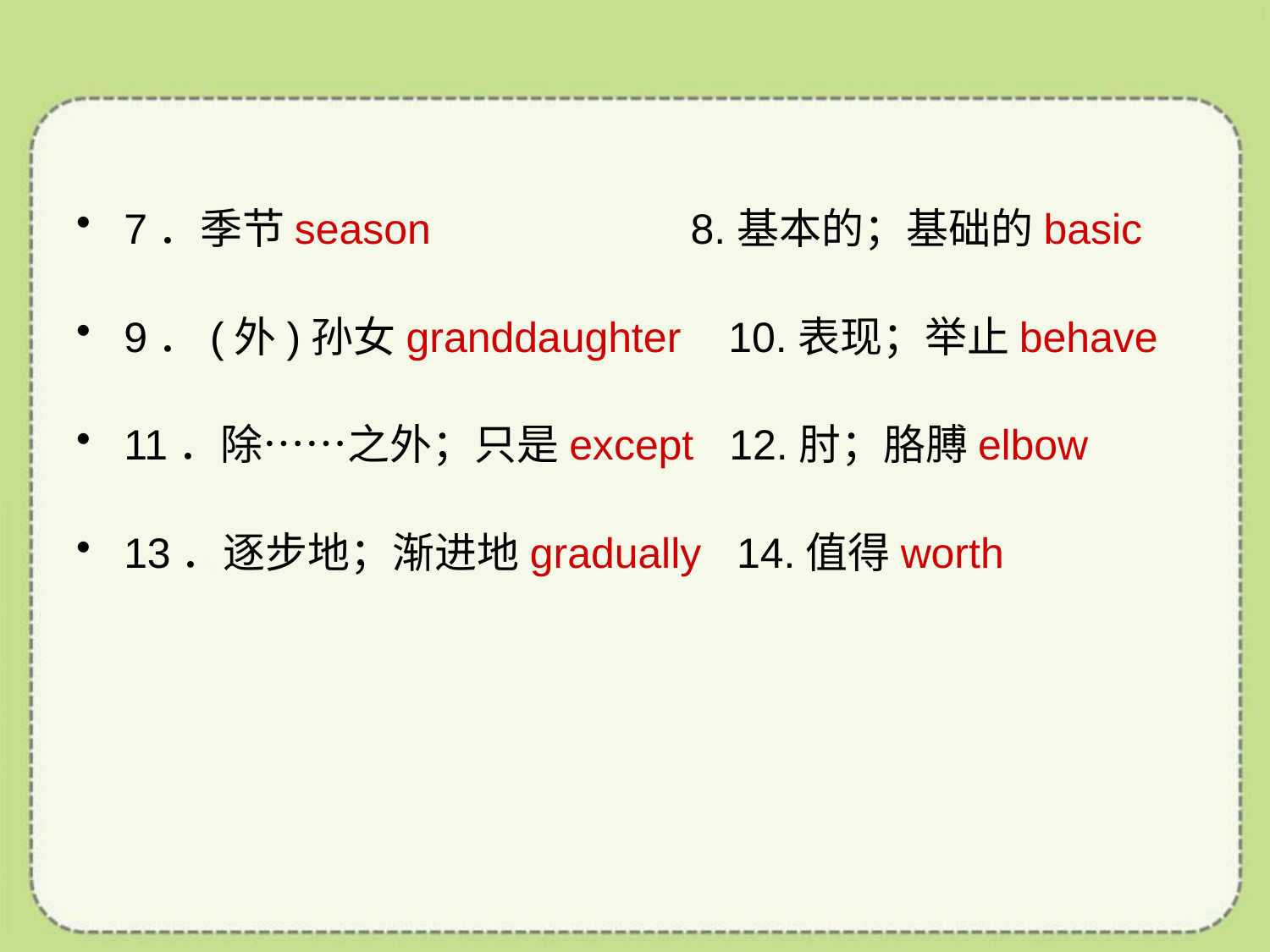

7．季节season                      8.基本的；基础的basic

9．(外)孙女granddaughter    10.表现；举止behave

11．除……之外；只是except   12.肘；胳膊elbow

13．逐步地；渐进地gradually   14.值得worth